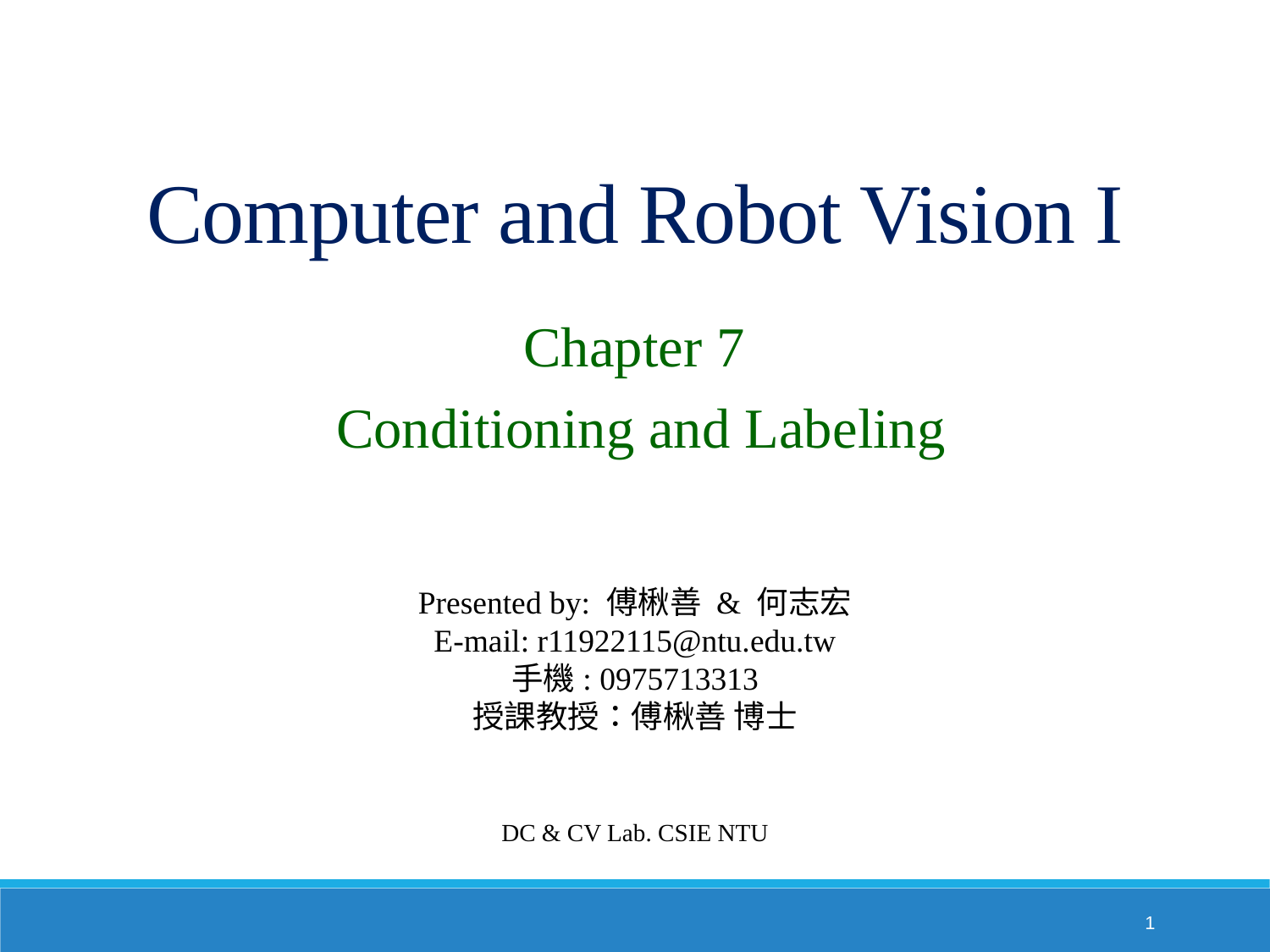

Computer and Robot Vision I
Chapter 7
Conditioning and Labeling
Presented by: 傅楸善 & 何志宏
E-mail: r11922115@ntu.edu.tw
手機: 0975713313
授課教授：傅楸善 博士
DC & CV Lab. CSIE NTU
1